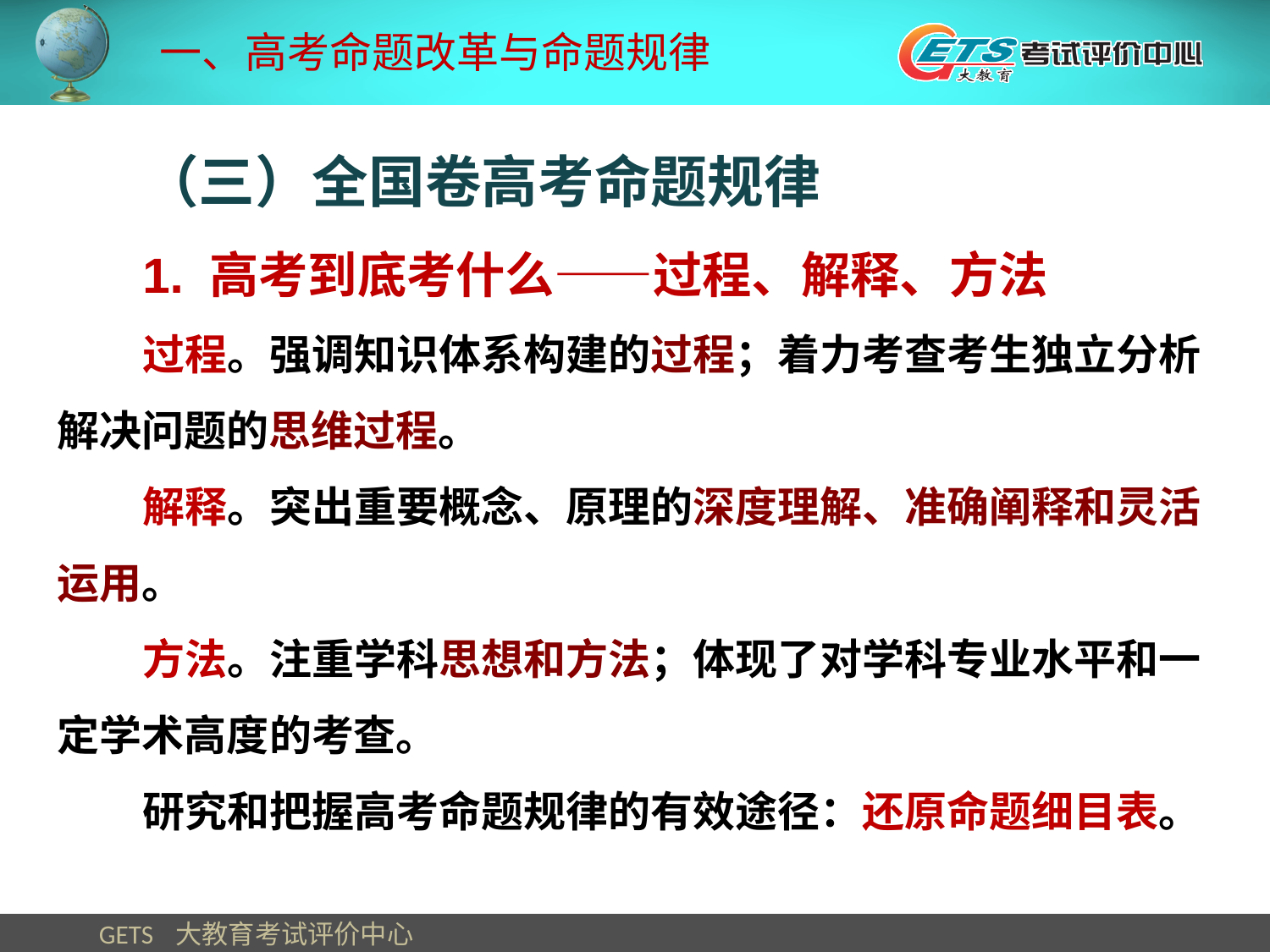

一、高考命题改革与命题规律
（三）全国卷高考命题规律
1. 高考到底考什么——过程、解释、方法
过程。强调知识体系构建的过程；着力考查考生独立分析解决问题的思维过程。
解释。突出重要概念、原理的深度理解、准确阐释和灵活运用。
方法。注重学科思想和方法；体现了对学科专业水平和一定学术高度的考查。
研究和把握高考命题规律的有效途径：还原命题细目表。